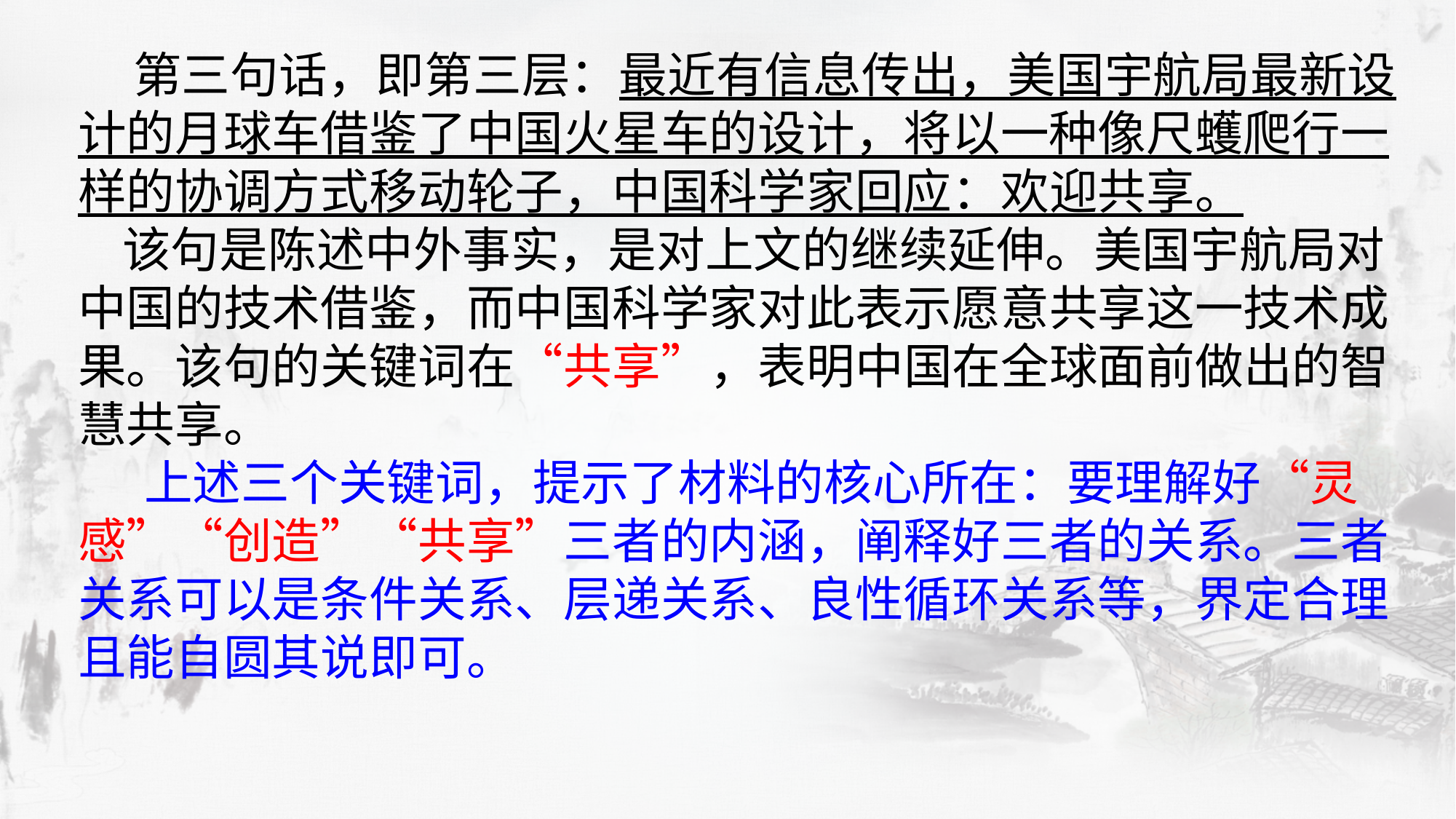

第三句话，即第三层：最近有信息传出，美国宇航局最新设计的月球车借鉴了中国火星车的设计，将以一种像尺蠖爬行一样的协调方式移动轮子，中国科学家回应：欢迎共享。
   该句是陈述中外事实，是对上文的继续延伸。美国宇航局对中国的技术借鉴，而中国科学家对此表示愿意共享这一技术成果。该句的关键词在“共享”，表明中国在全球面前做出的智慧共享。
     上述三个关键词，提示了材料的核心所在：要理解好“灵感”“创造”“共享”三者的内涵，阐释好三者的关系。三者关系可以是条件关系、层递关系、良性循环关系等，界定合理且能自圆其说即可。